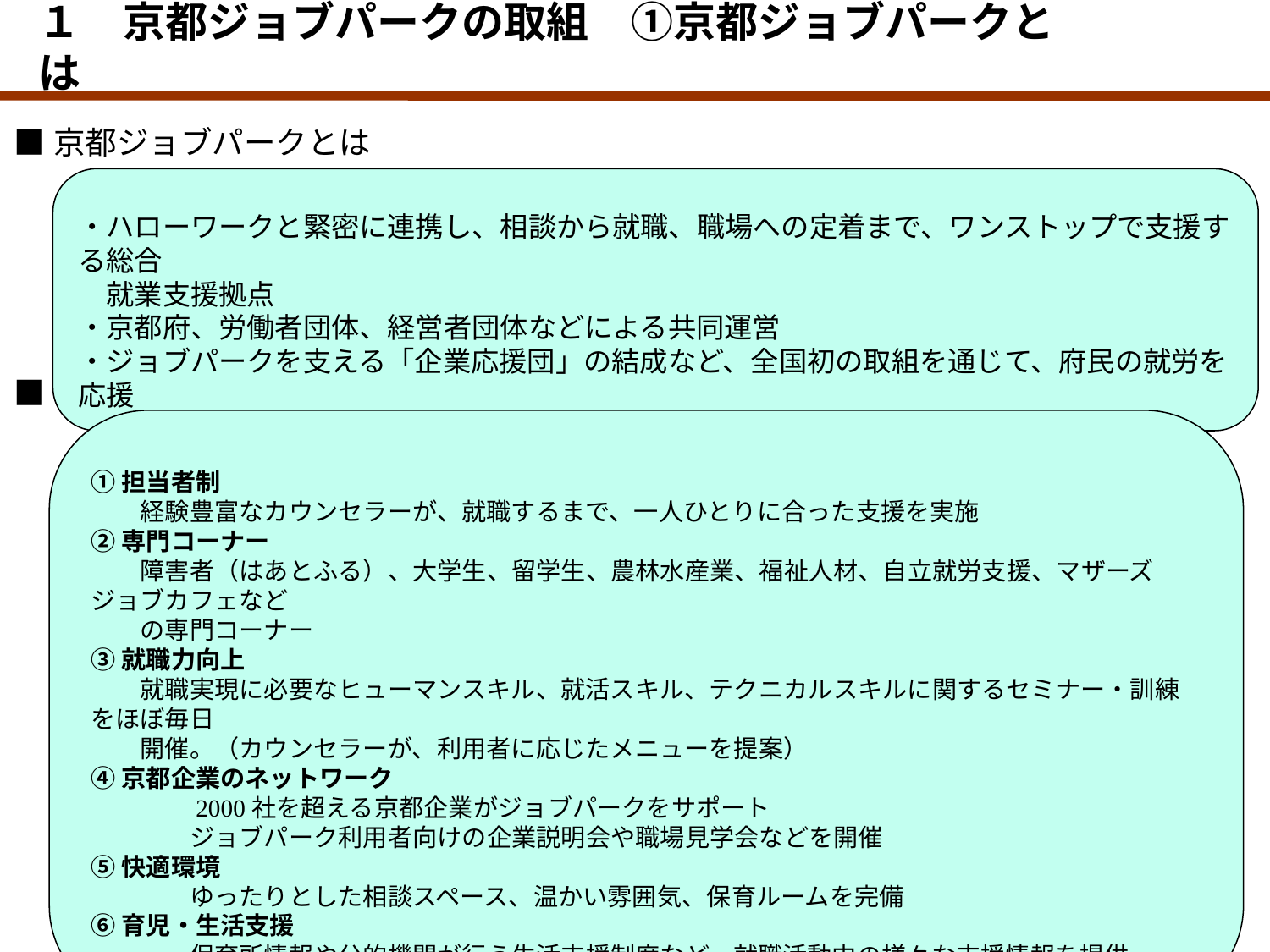

１　京都ジョブパークの取組　①京都ジョブパークとは

■京都ジョブパークとは

・ハローワークと緊密に連携し、相談から就職、職場への定着まで、ワンストップで支援する総合
　就業支援拠点
・京都府、労働者団体、経営者団体などによる共同運営
・ジョブパークを支える「企業応援団」の結成など、全国初の取組を通じて、府民の就労を応援

■特徴

①担当者制
　　経験豊富なカウンセラーが、就職するまで、一人ひとりに合った支援を実施
②専門コーナー
　　障害者（はあとふる）、大学生、留学生、農林水産業、福祉人材、自立就労支援、マザーズジョブカフェなど
　　の専門コーナー
③就職力向上
　　就職実現に必要なヒューマンスキル、就活スキル、テクニカルスキルに関するセミナー・訓練をほぼ毎日
　　開催。（カウンセラーが、利用者に応じたメニューを提案）
④京都企業のネットワーク
　　　　2000社を超える京都企業がジョブパークをサポート
　　　　ジョブパーク利用者向けの企業説明会や職場見学会などを開催
⑤快適環境
　　　　ゆったりとした相談スペース、温かい雰囲気、保育ルームを完備
⑥育児・生活支援
　　　　保育所情報や公的機関が行う生活支援制度など、就職活動中の様々な支援情報を提供